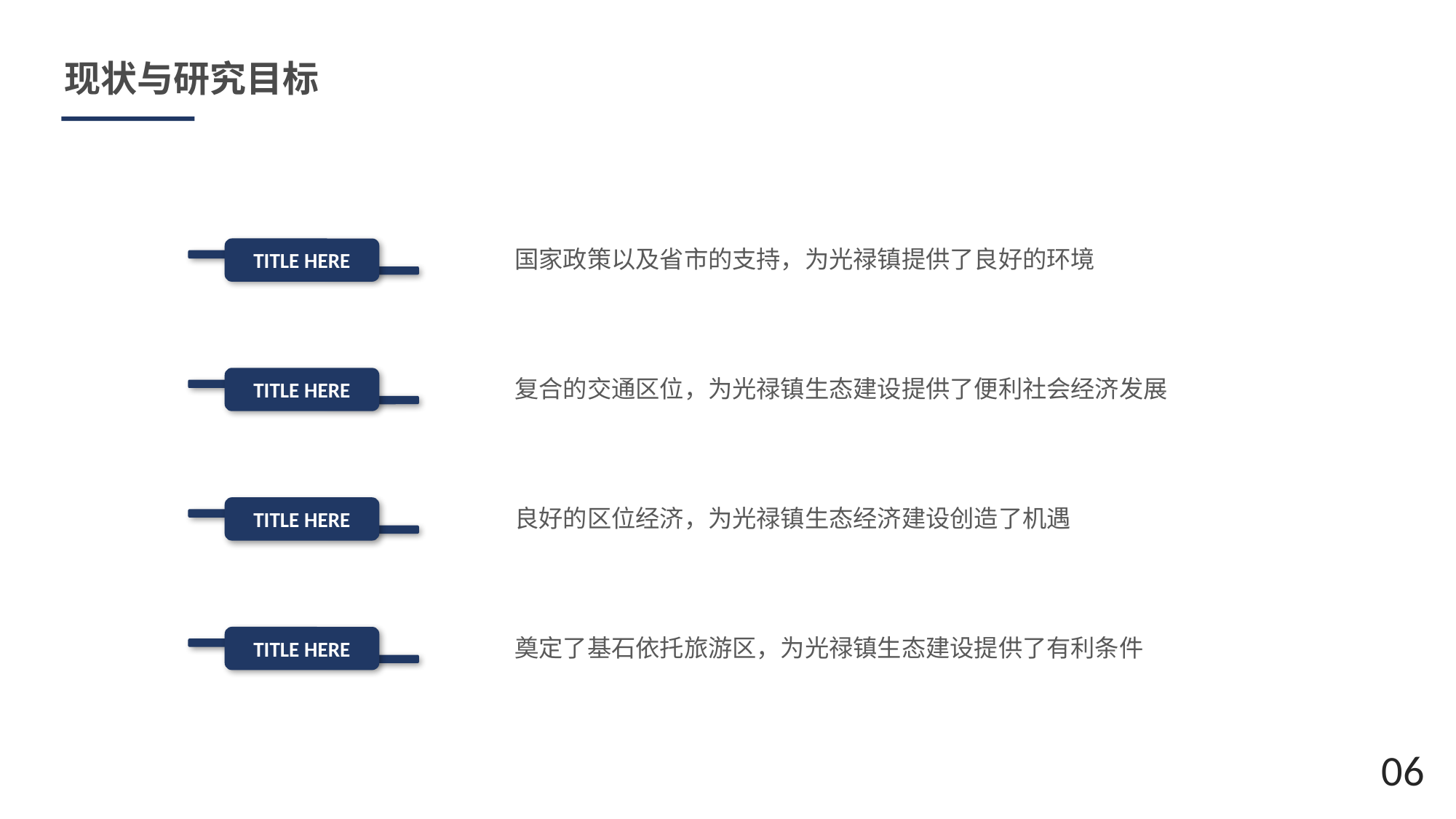

现状与研究目标

国家政策以及省市的支持，为光禄镇提供了良好的环境
TITLE HERE

复合的交通区位，为光禄镇生态建设提供了便利社会经济发展
TITLE HERE

良好的区位经济，为光禄镇生态经济建设创造了机遇
TITLE HERE

奠定了基石依托旅游区，为光禄镇生态建设提供了有利条件
TITLE HERE

06